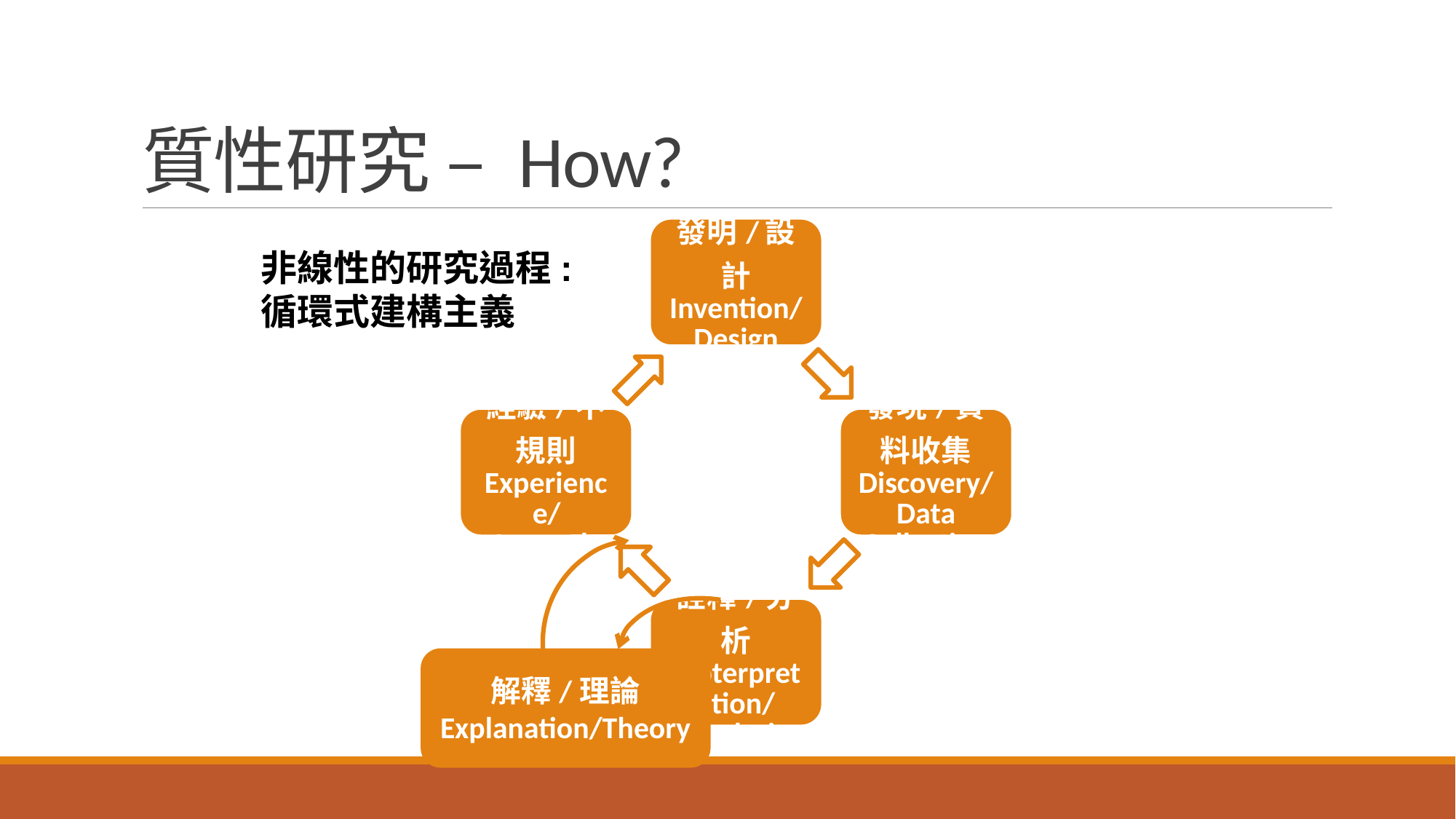

# 質性研究 – How?
發明/設計
Invention/Design
發現/資料收集
Discovery/
Data Collection
詮釋/分析
經驗/不規則
Experience/Anomaly

非線性的研究過程:
循環式建構主義

解釋/理論
Explanation/Theory